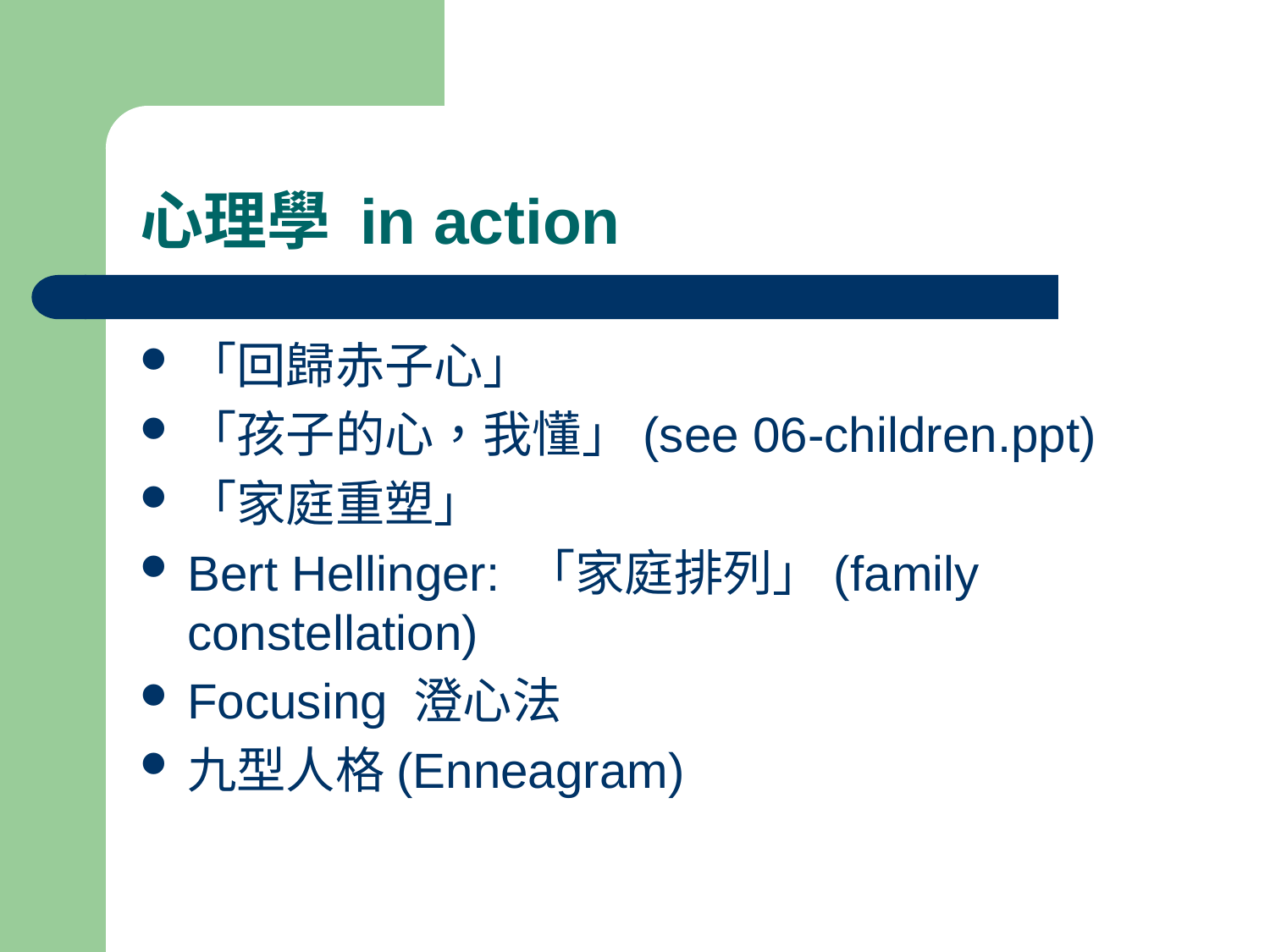

# 心理學 in action
「回歸赤子心」
「孩子的心，我懂」(see 06-children.ppt)
「家庭重塑」
Bert Hellinger: 「家庭排列」(family constellation)
Focusing 澄心法
九型人格(Enneagram)